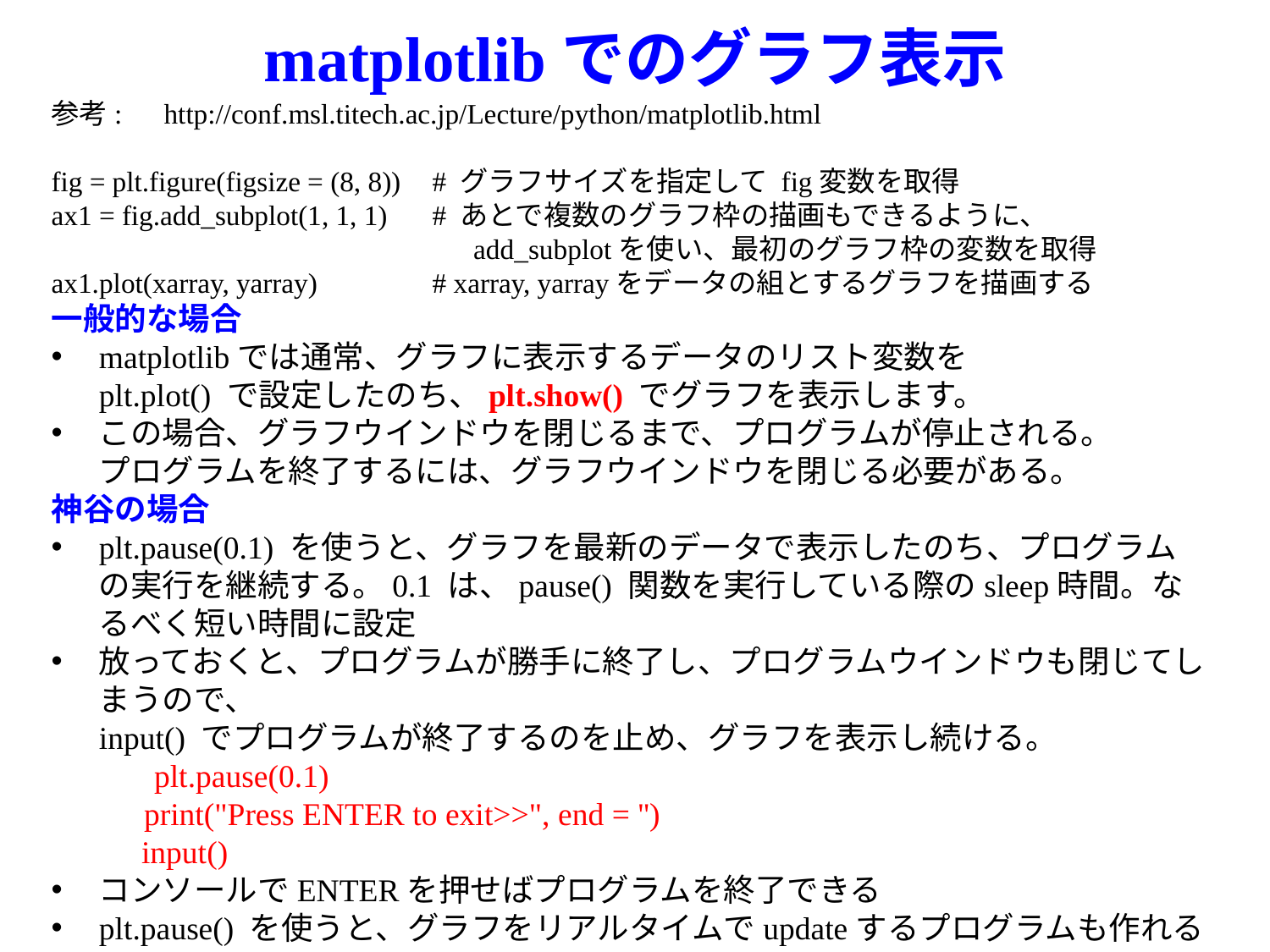

# matplotlibでのグラフ表示
参考:　http://conf.msl.titech.ac.jp/Lecture/python/matplotlib.html

fig = plt.figure(figsize = (8, 8))	# グラフサイズを指定して fig変数を取得
ax1 = fig.add_subplot(1, 1, 1)	# あとで複数のグラフ枠の描画もできるように、
			　 add_subplotを使い、最初のグラフ枠の変数を取得
ax1.plot(xarray, yarray)	# xarray, yarrayをデータの組とするグラフを描画する
一般的な場合
matplotlibでは通常、グラフに表示するデータのリスト変数を
plt.plot() で設定したのち、plt.show() でグラフを表示します。
この場合、グラフウインドウを閉じるまで、プログラムが停止される。
プログラムを終了するには、グラフウインドウを閉じる必要がある。
神谷の場合
plt.pause(0.1) を使うと、グラフを最新のデータで表示したのち、プログラムの実行を継続する。0.1 は、pause() 関数を実行している際のsleep時間。なるべく短い時間に設定
放っておくと、プログラムが勝手に終了し、プログラムウインドウも閉じてしまうので、
input() でプログラムが終了するのを止め、グラフを表示し続ける。
　　　plt.pause(0.1)
　　   print("Press ENTER to exit>>", end = '')
    　  input()
コンソールでENTERを押せばプログラムを終了できる
plt.pause() を使うと、グラフをリアルタイムでupdateするプログラムも作れる